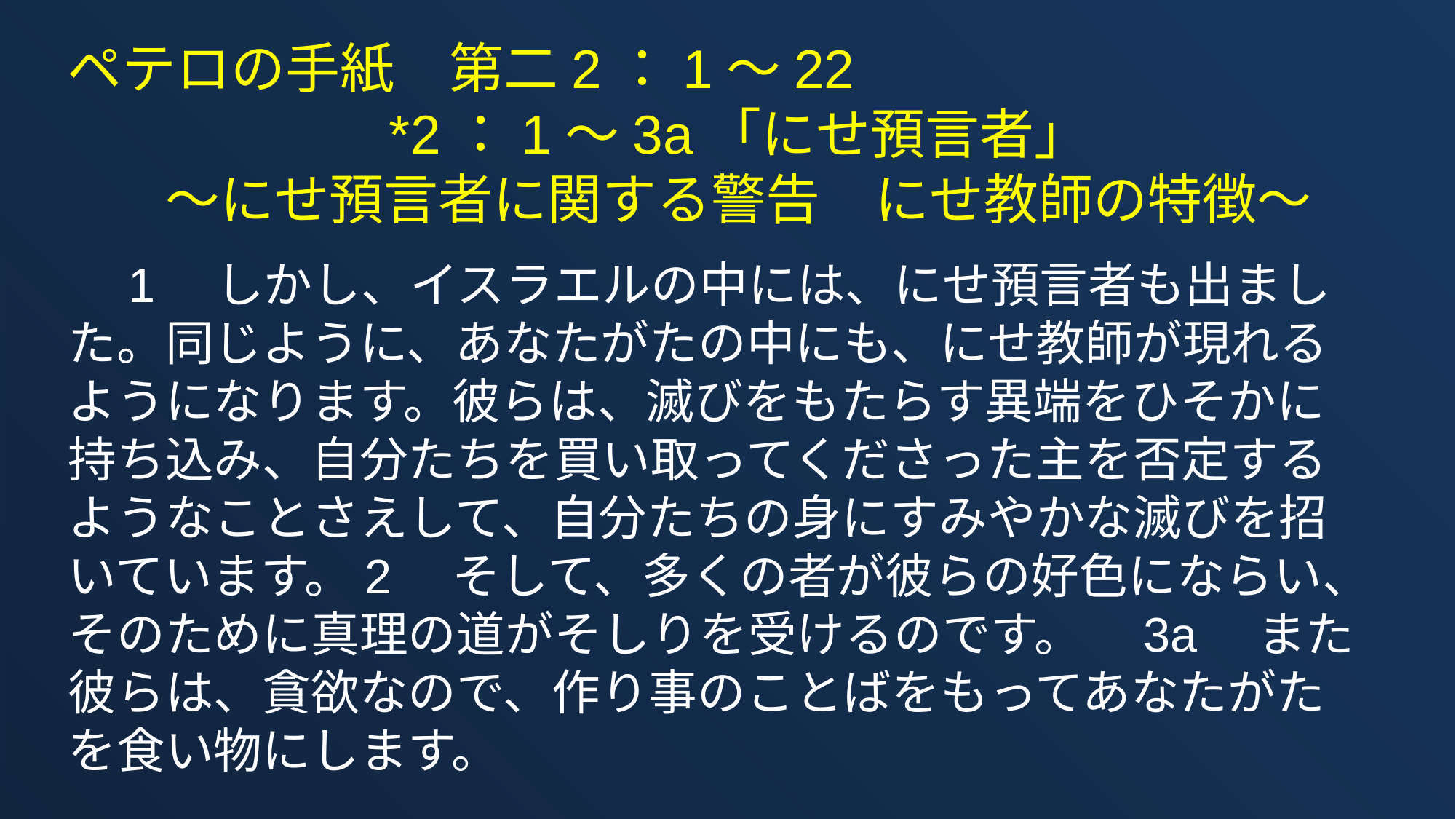

ペテロの手紙　第二2：1～22
*2：1～3a「にせ預言者」
～にせ預言者に関する警告　にせ教師の特徴～
　1　しかし、イスラエルの中には、にせ預言者も出ました。同じように、あなたがたの中にも、にせ教師が現れるようになります。彼らは、滅びをもたらす異端をひそかに持ち込み、自分たちを買い取ってくださった主を否定するようなことさえして、自分たちの身にすみやかな滅びを招いています。2　そして、多くの者が彼らの好色にならい、そのために真理の道がそしりを受けるのです。　3a　また彼らは、貪欲なので、作り事のことばをもってあなたがたを食い物にします。